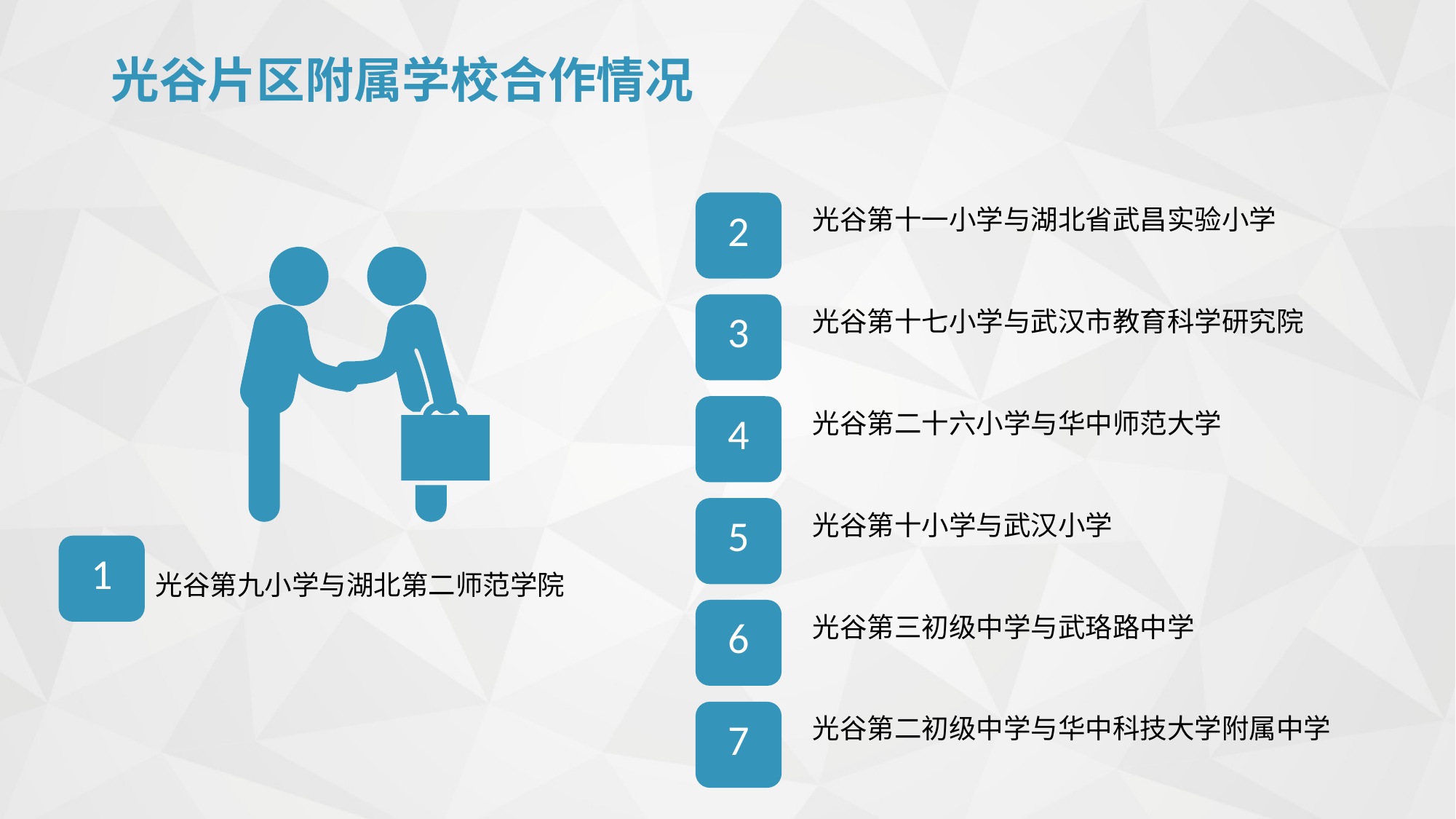

光谷片区附属学校合作情况
2
光谷第十一小学与湖北省武昌实验小学

3
光谷第十七小学与武汉市教育科学研究院
4
光谷第二十六小学与华中师范大学
5
光谷第十小学与武汉小学
1
光谷第九小学与湖北第二师范学院
6
光谷第三初级中学与武珞路中学
7
光谷第二初级中学与华中科技大学附属中学